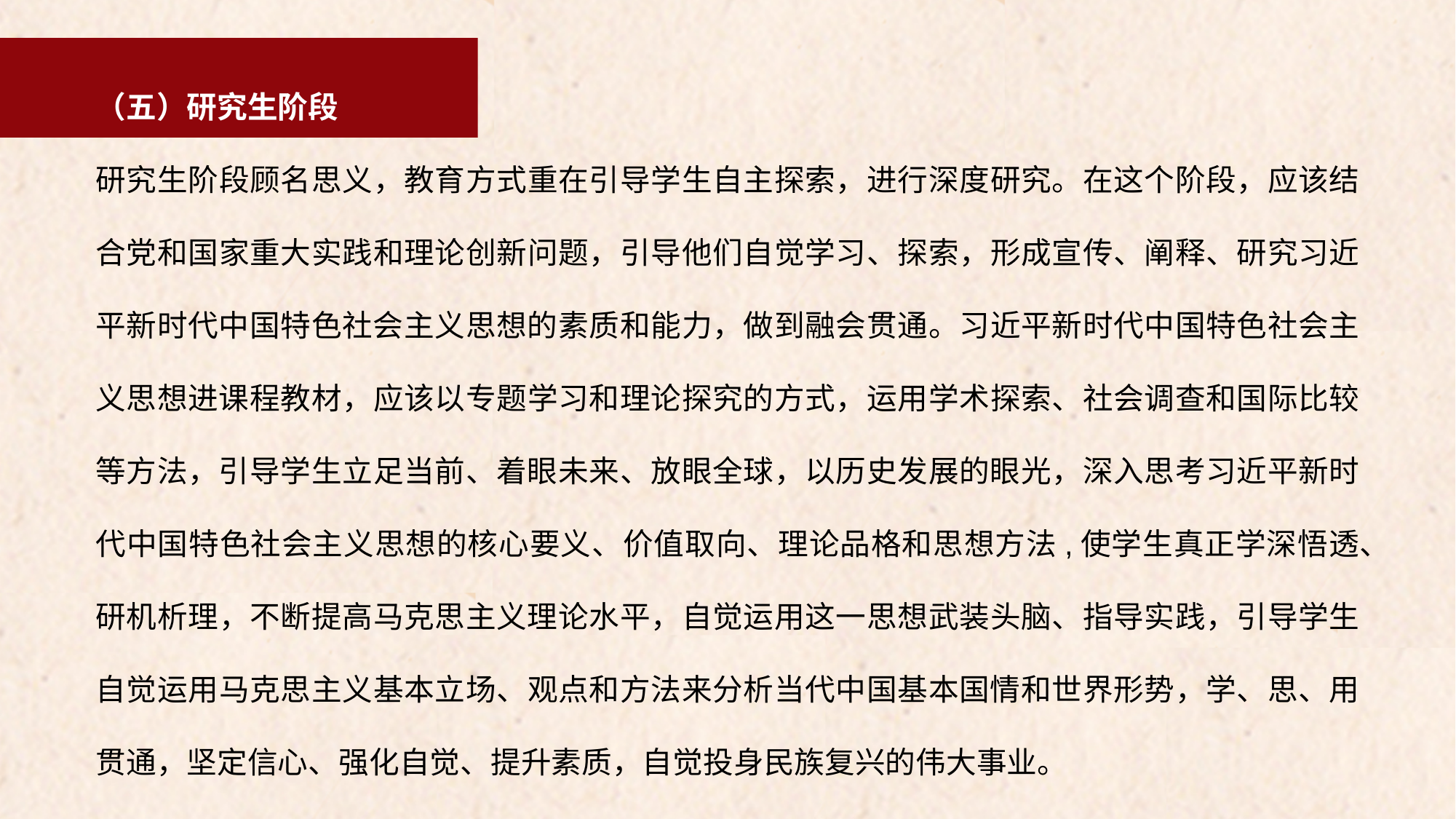

（五）研究生阶段
研究生阶段顾名思义，教育方式重在引导学生自主探索，进行深度研究。在这个阶段，应该结合党和国家重大实践和理论创新问题，引导他们自觉学习、探索，形成宣传、阐释、研究习近平新时代中国特色社会主义思想的素质和能力，做到融会贯通。习近平新时代中国特色社会主义思想进课程教材，应该以专题学习和理论探究的方式，运用学术探索、社会调查和国际比较等方法，引导学生立足当前、着眼未来、放眼全球，以历史发展的眼光，深入思考习近平新时代中国特色社会主义思想的核心要义、价值取向、理论品格和思想方法,使学生真正学深悟透、研机析理，不断提高马克思主义理论水平，自觉运用这一思想武装头脑、指导实践，引导学生自觉运用马克思主义基本立场、观点和方法来分析当代中国基本国情和世界形势，学、思、用贯通，坚定信心、强化自觉、提升素质，自觉投身民族复兴的伟大事业。